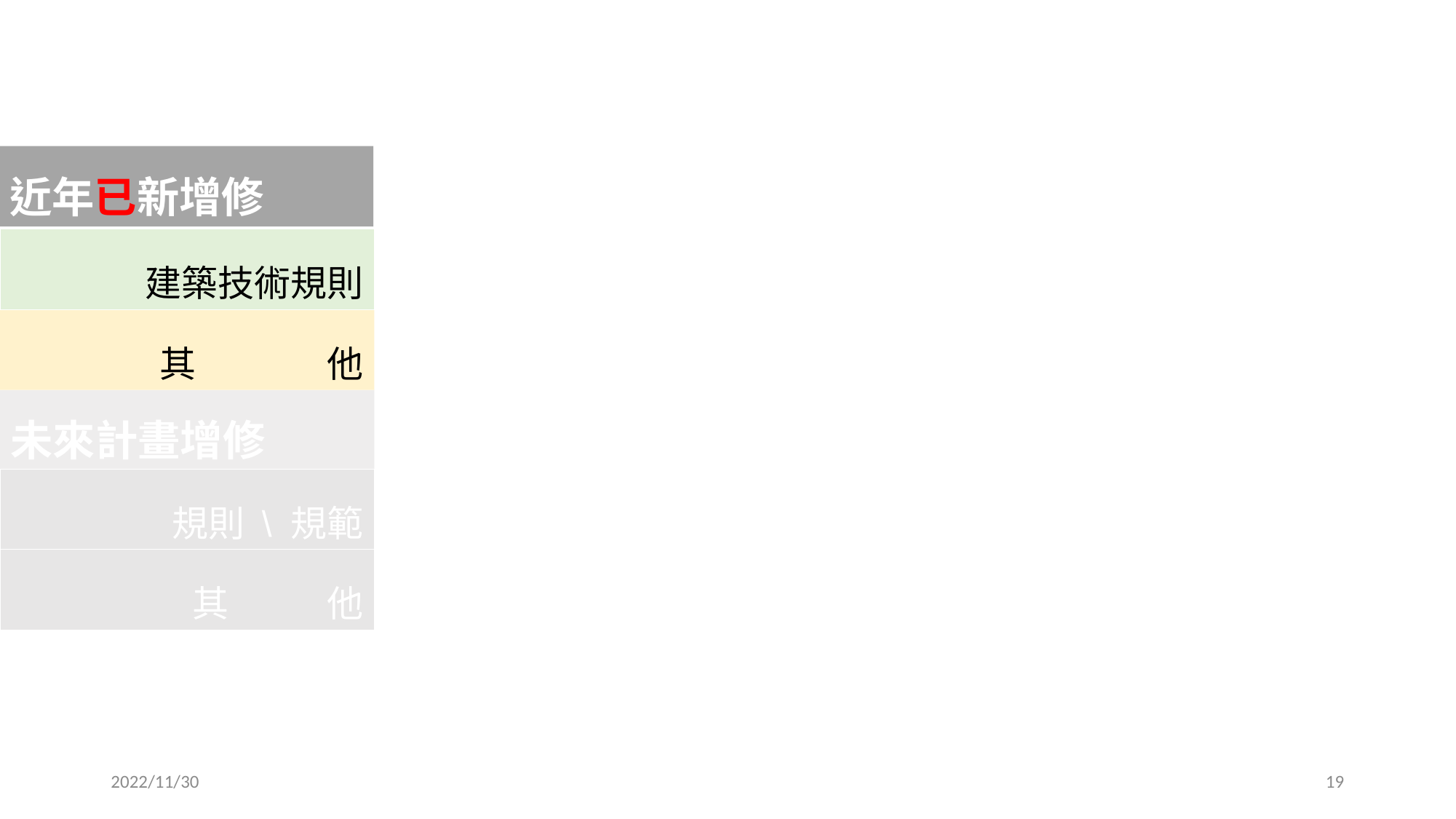

近年已新增修
建築技術規則
建築技術規則
其                他
其                他
未來計畫增修
規則 \ 規範
其            他
2022/11/30
19